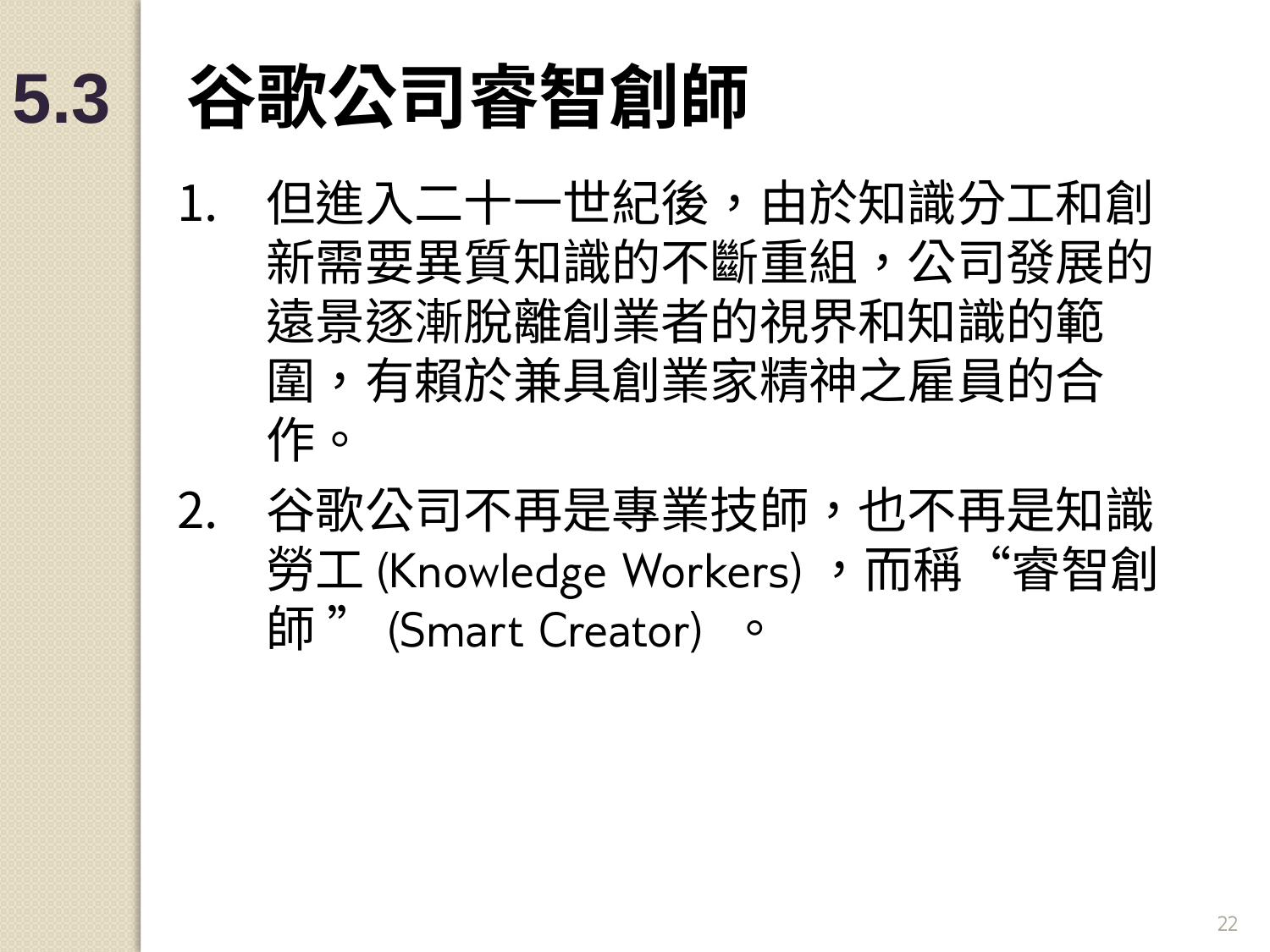

5.3   谷歌公司睿智創師
但進入二十一世紀後，由於知識分工和創新需要異質知識的不斷重組，公司發展的遠景逐漸脫離創業者的視界和知識的範圍，有賴於兼具創業家精神之雇員的合作。
谷歌公司不再是專業技師，也不再是知識勞工(Knowledge Workers)，而稱“睿智創師 ”(Smart Creator) 。
22